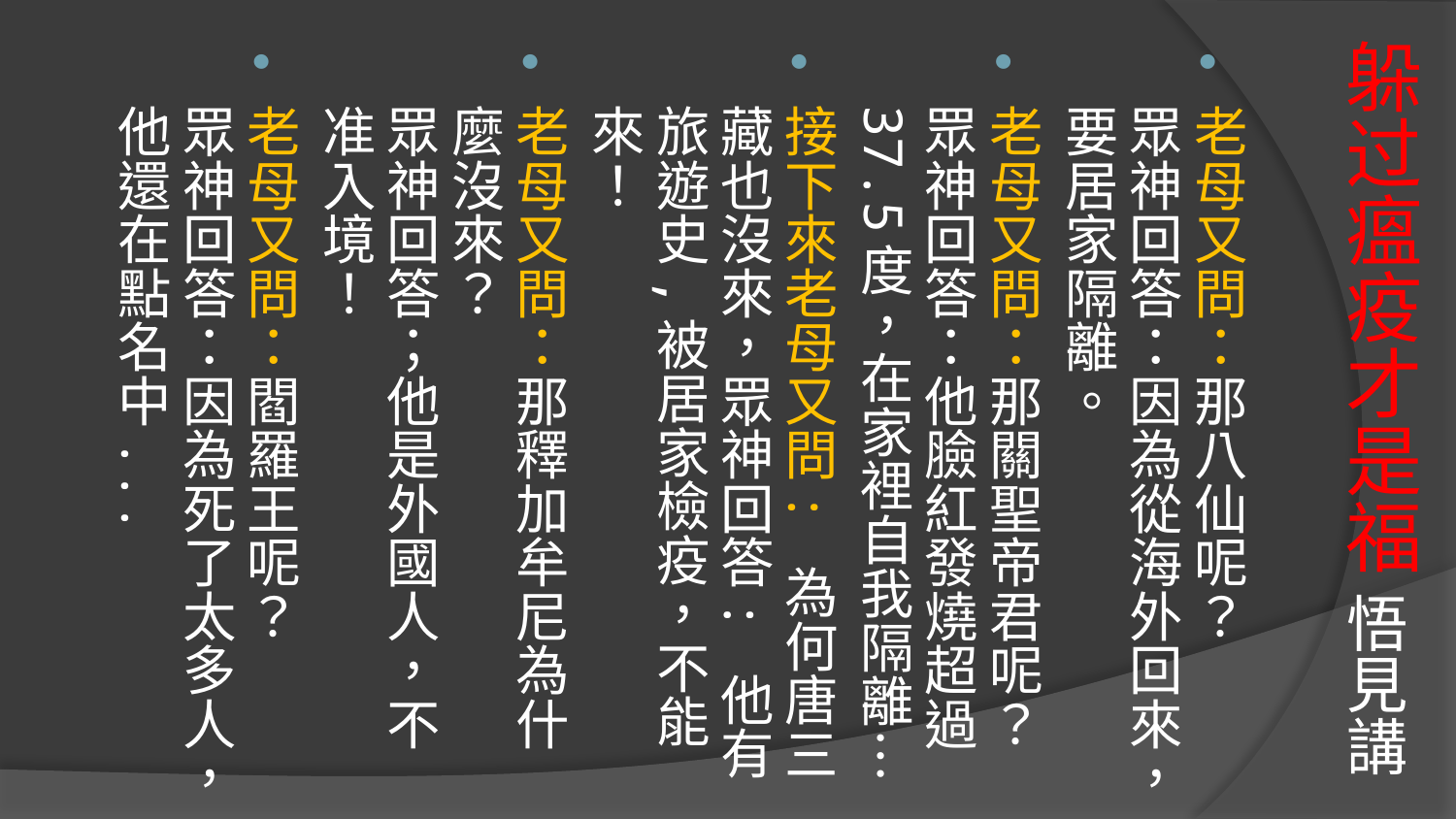

# 躲过瘟疫才是福 悟見講
老母又問：那八仙呢？
眾神回答：因為從海外回來，要居家隔離。
老母又問：那關聖帝君呢？
眾神回答：他臉紅發燒超過37.5度，在家裡自我隔離⋯
接下來老母又問: 為何唐三藏也沒來，眾神回答: 他有旅遊史,被居家檢疫，不能來！
老母又問：那釋加牟尼為什麼沒來？
眾神回答；他是外國人，不准入境！
老母又問：閻羅王呢？
眾神回答：因為死了太多人，他還在點名中...